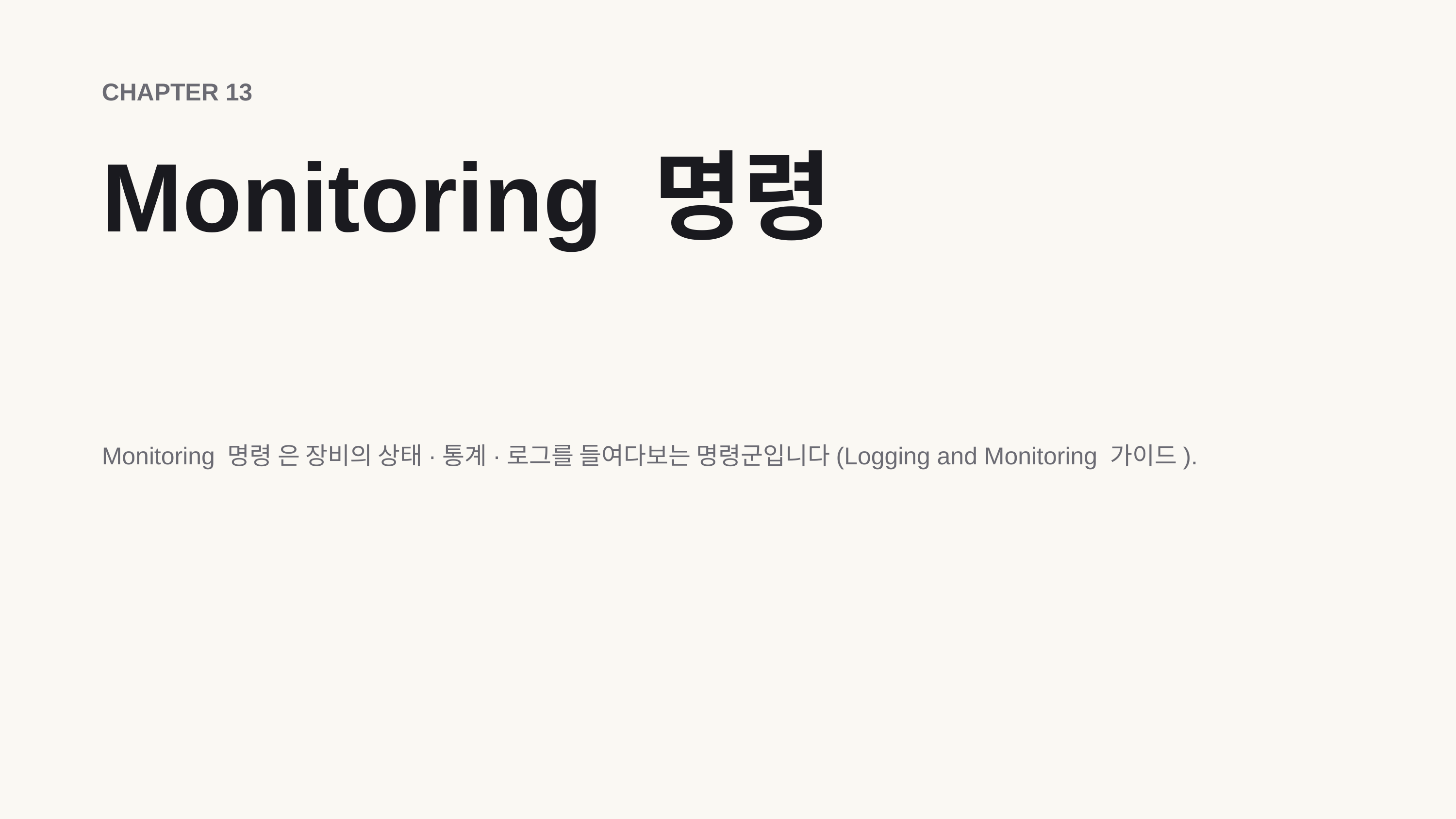

CHAPTER 13
Monitoring 명령
Monitoring 명령 은 장비의 상태·통계·로그를 들여다보는 명령군입니다(Logging and Monitoring 가이드).